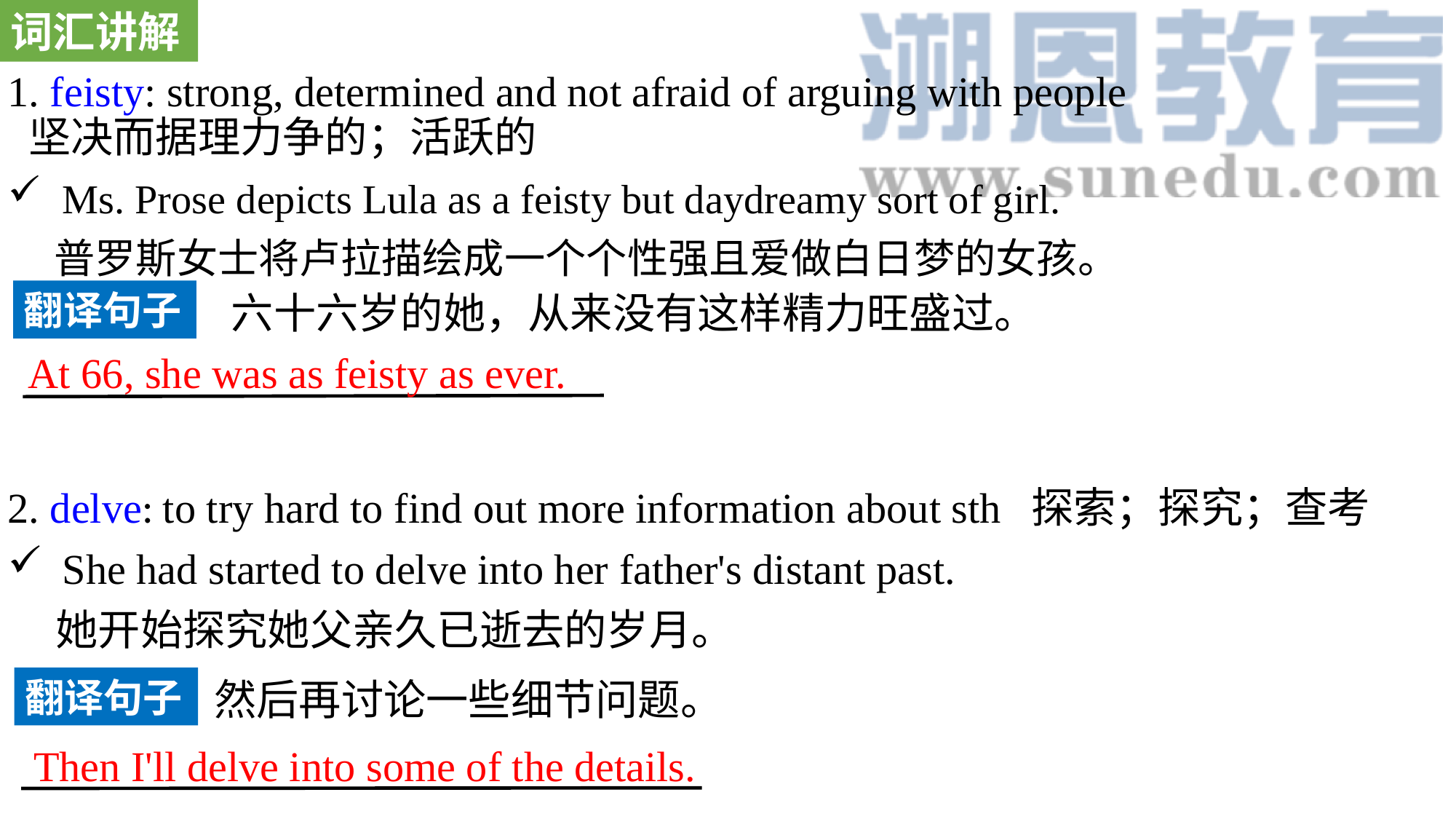

词汇讲解
1. feisty: strong, determined and not afraid of arguing with people                                 坚决而据理力争的；活跃的
Ms. Prose depicts Lula as a feisty but daydreamy sort of girl.
    普罗斯女士将卢拉描绘成一个个性强且爱做白日梦的女孩。

2. delve: to try hard to find out more information about sth  探索；探究；查考
She had started to delve into her father's distant past.
    她开始探究她父亲久已逝去的岁月。

翻译句子
六十六岁的她，从来没有这样精力旺盛过。
At 66, she was as feisty as ever.
翻译句子
然后再讨论一些细节问题。
Then I'll delve into some of the details.